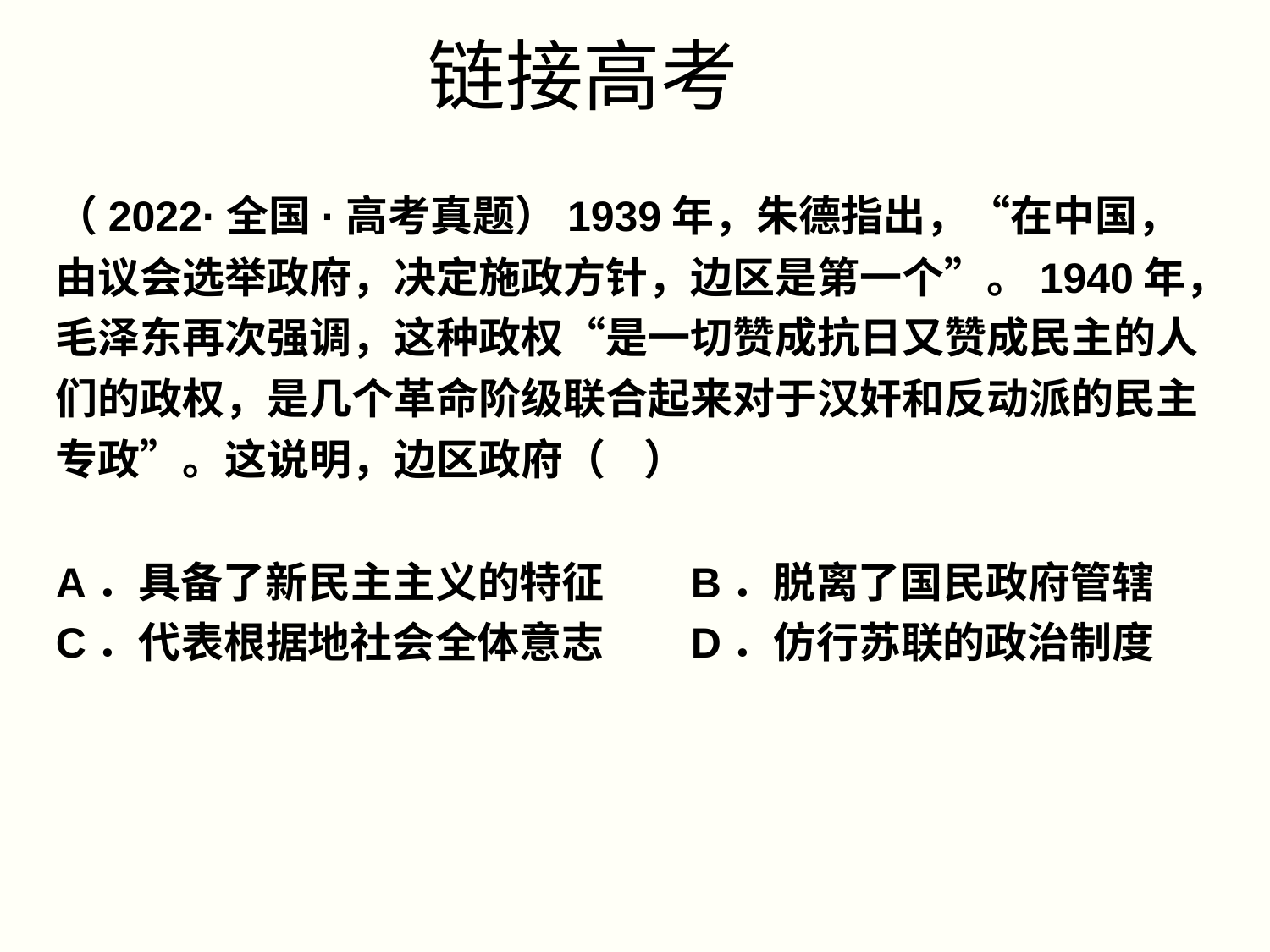

# 链接高考
（2022·全国·高考真题）1939年，朱德指出，“在中国，由议会选举政府，决定施政方针，边区是第一个”。1940年，毛泽东再次强调，这种政权“是一切赞成抗日又赞成民主的人们的政权，是几个革命阶级联合起来对于汉奸和反动派的民主专政”。这说明，边区政府（    ）

A．具备了新民主主义的特征	B．脱离了国民政府管辖
C．代表根据地社会全体意志	D．仿行苏联的政治制度